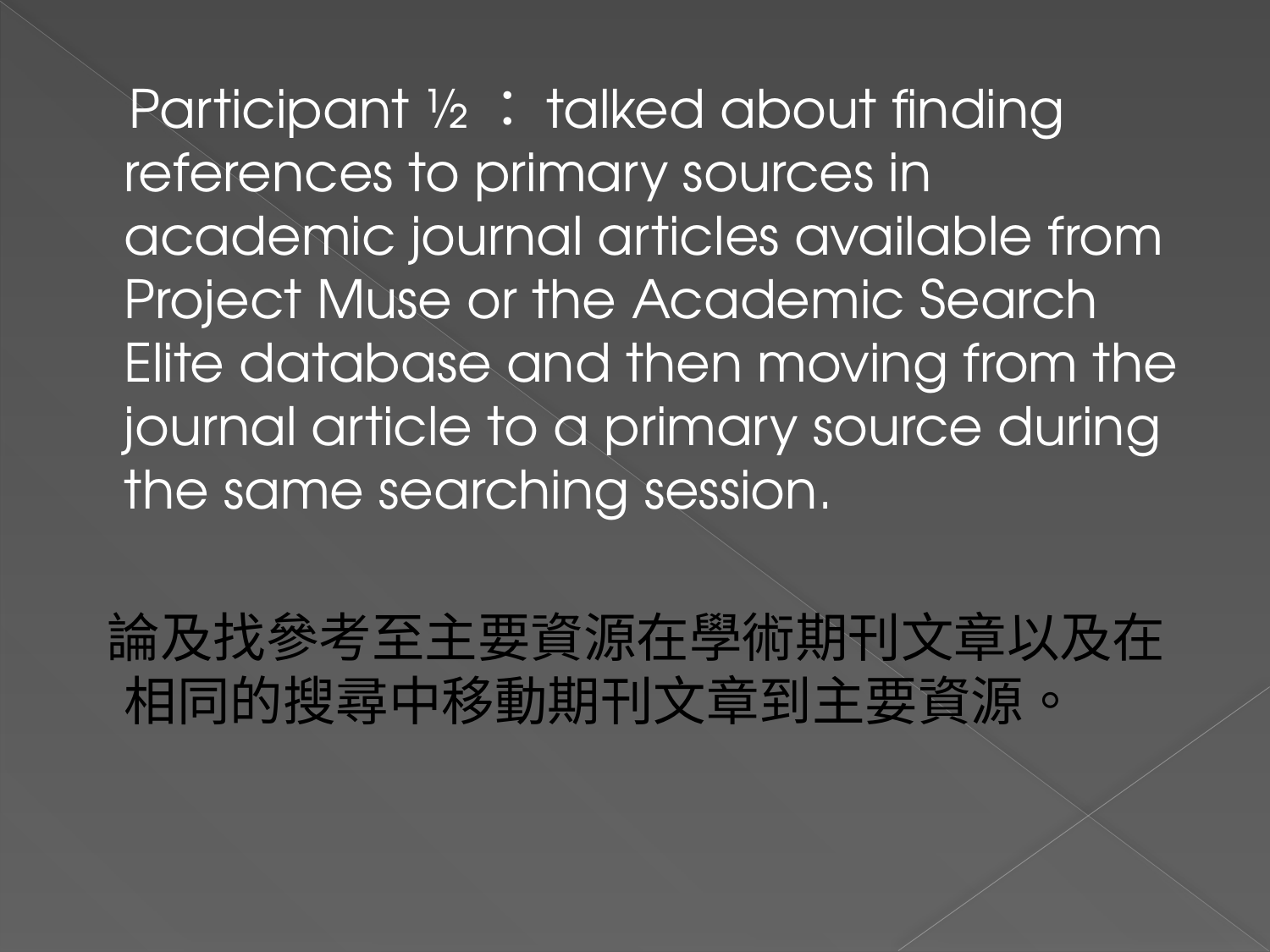

Participant ½：talked about finding references to primary sources in academic journal articles available from Project Muse or the Academic Search Elite database and then moving from the journal article to a primary source during the same searching session.

  論及找參考至主要資源在學術期刊文章以及在相同的搜尋中移動期刊文章到主要資源。